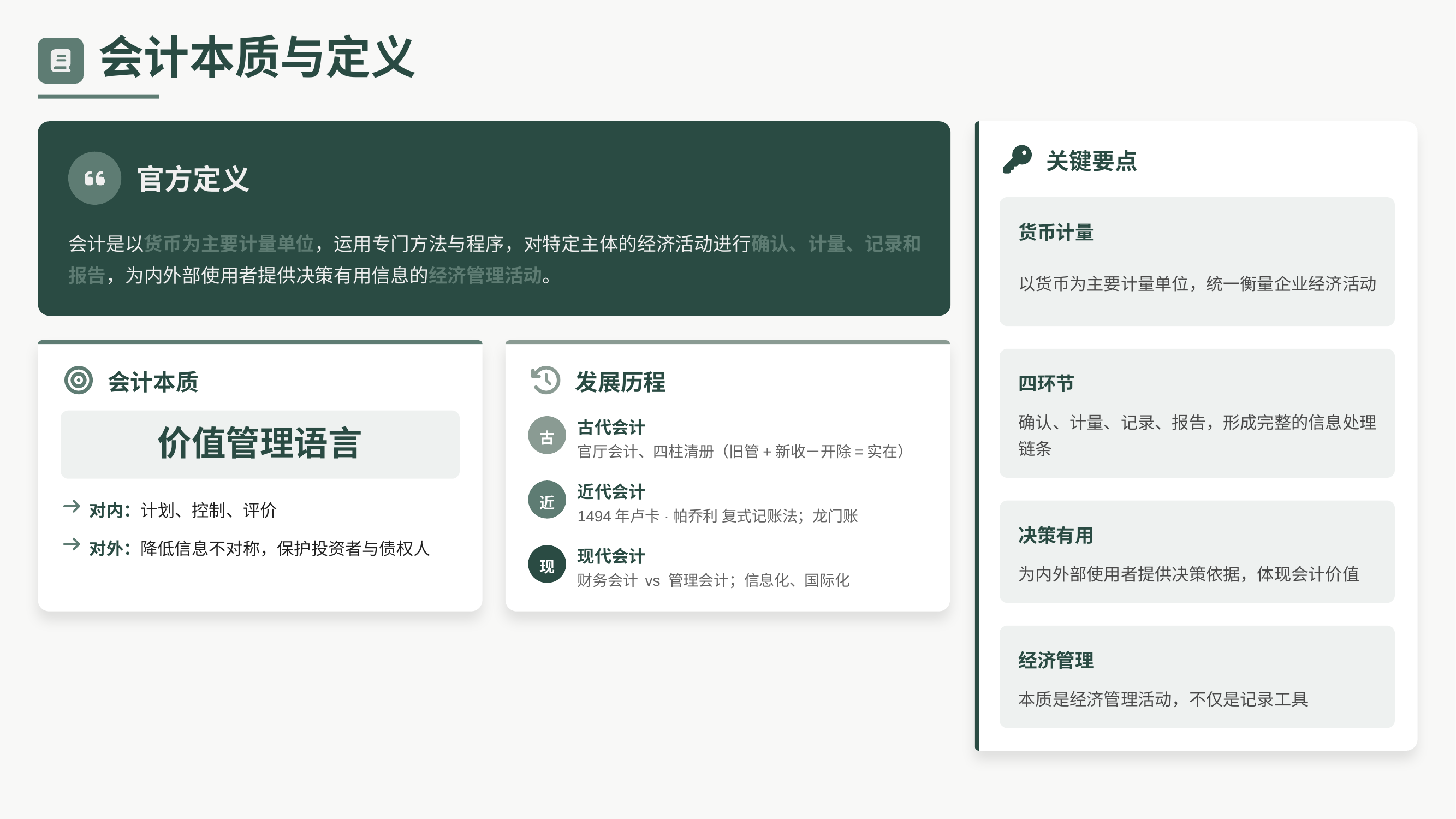

会计本质与定义

关键要点

官方定义

货币计量
会计是以货币为主要计量单位，运用专门方法与程序，对特定主体的经济活动进行确认、计量、记录和报告，为内外部使用者提供决策有用信息的经济管理活动。
以货币为主要计量单位，统一衡量企业经济活动

会计本质
发展历程

四环节
确认、计量、记录、报告，形成完整的信息处理链条

古代会计
古

价值管理语言
官厅会计、四柱清册（旧管+新收－开除=实在）
近代会计
近

对内：计划、控制、评价

1494年卢卡·帕乔利 复式记账法；龙门账
决策有用
对外：降低信息不对称，保护投资者与债权人

现代会计
现

为内外部使用者提供决策依据，体现会计价值
财务会计 vs 管理会计；信息化、国际化

经济管理
本质是经济管理活动，不仅是记录工具